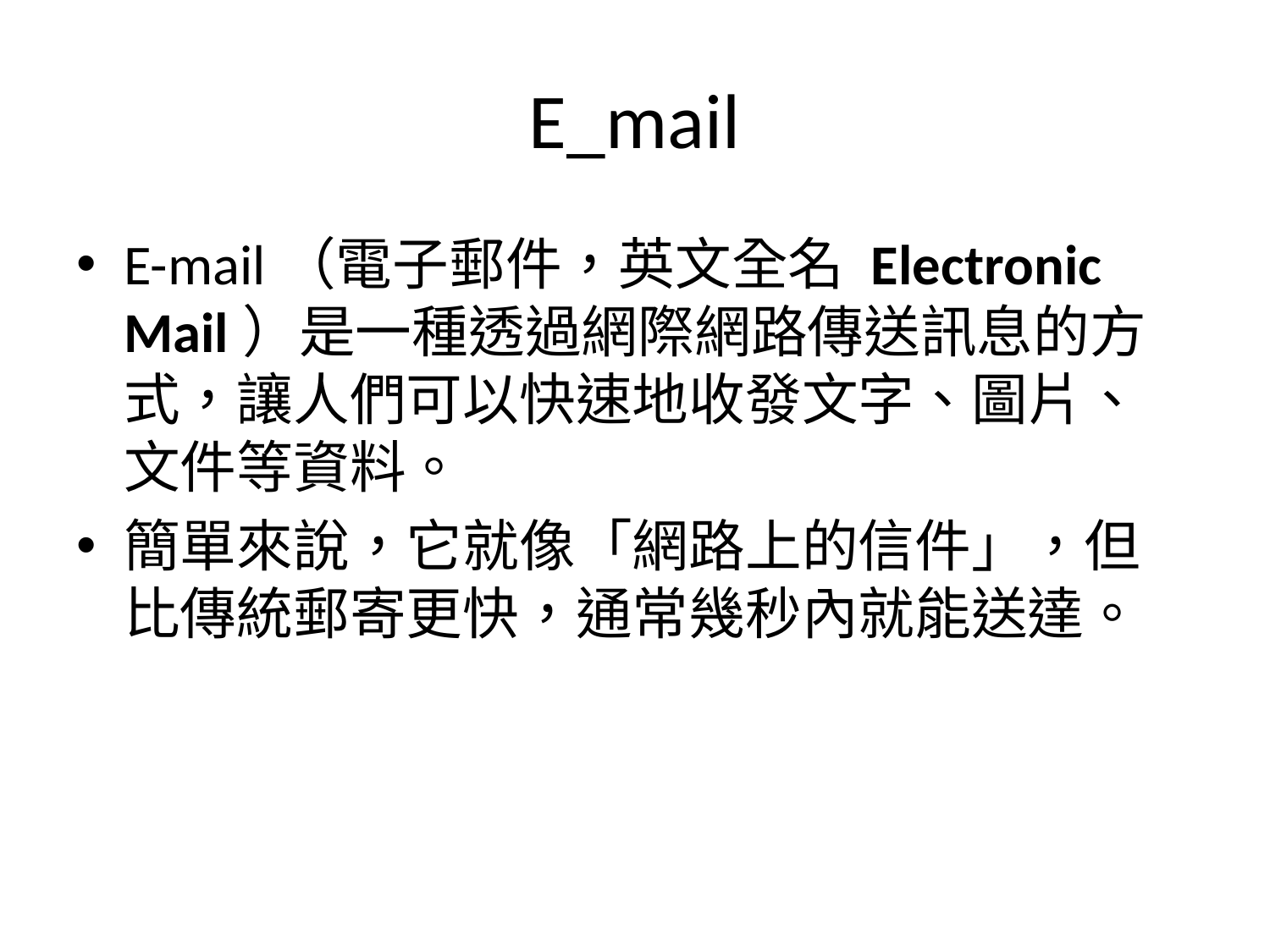

# E_mail
E-mail（電子郵件，英文全名 Electronic Mail）是一種透過網際網路傳送訊息的方式，讓人們可以快速地收發文字、圖片、文件等資料。
簡單來說，它就像「網路上的信件」，但比傳統郵寄更快，通常幾秒內就能送達。